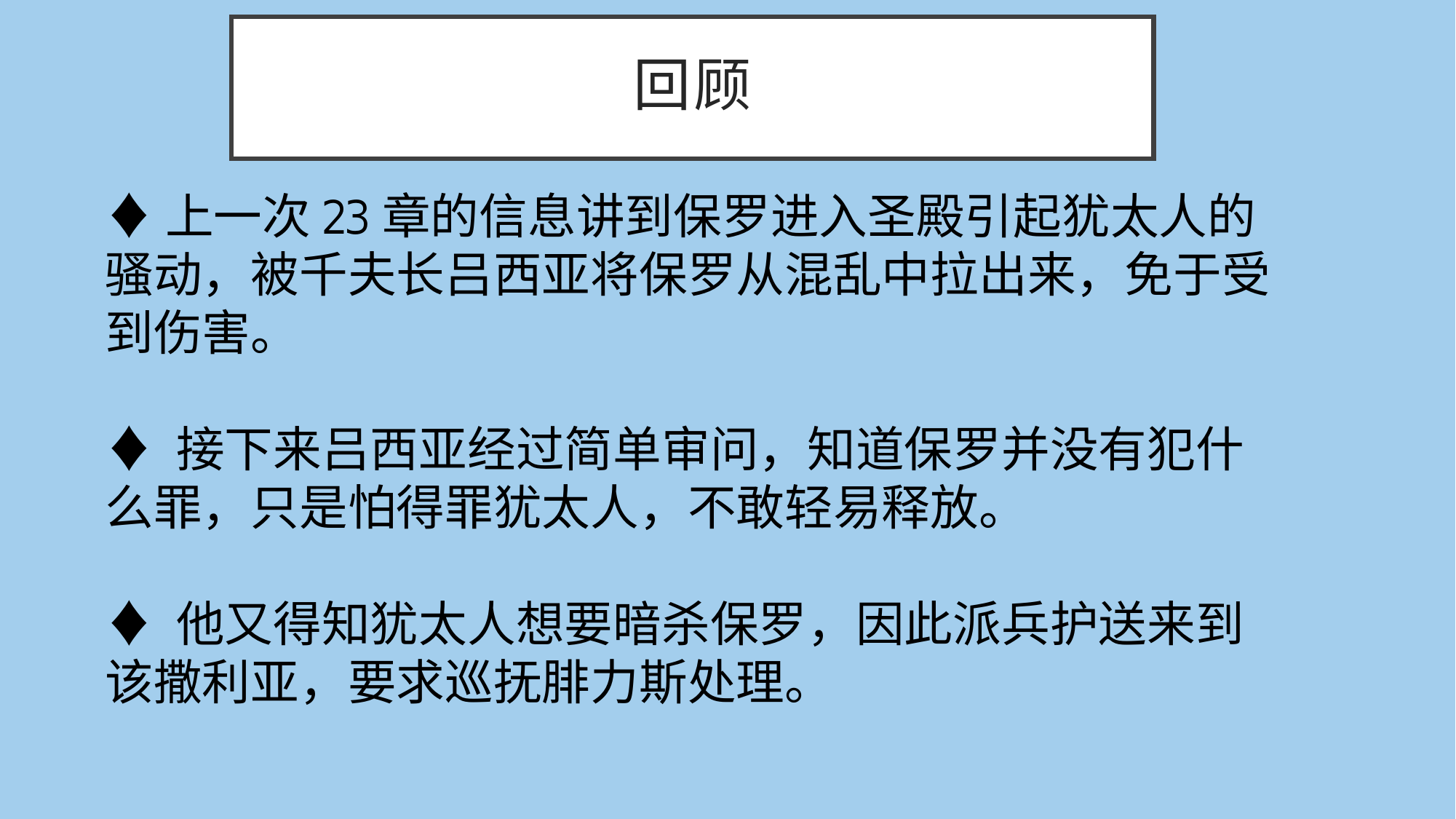

回顾
♦上一次23章的信息讲到保罗进入圣殿引起犹太人的骚动，被千夫长吕西亚将保罗从混乱中拉出来，免于受到伤害。

♦ 接下来吕西亚经过简单审问，知道保罗并没有犯什么罪，只是怕得罪犹太人，不敢轻易释放。

♦ 他又得知犹太人想要暗杀保罗，因此派兵护送来到该撒利亚，要求巡抚腓力斯处理。